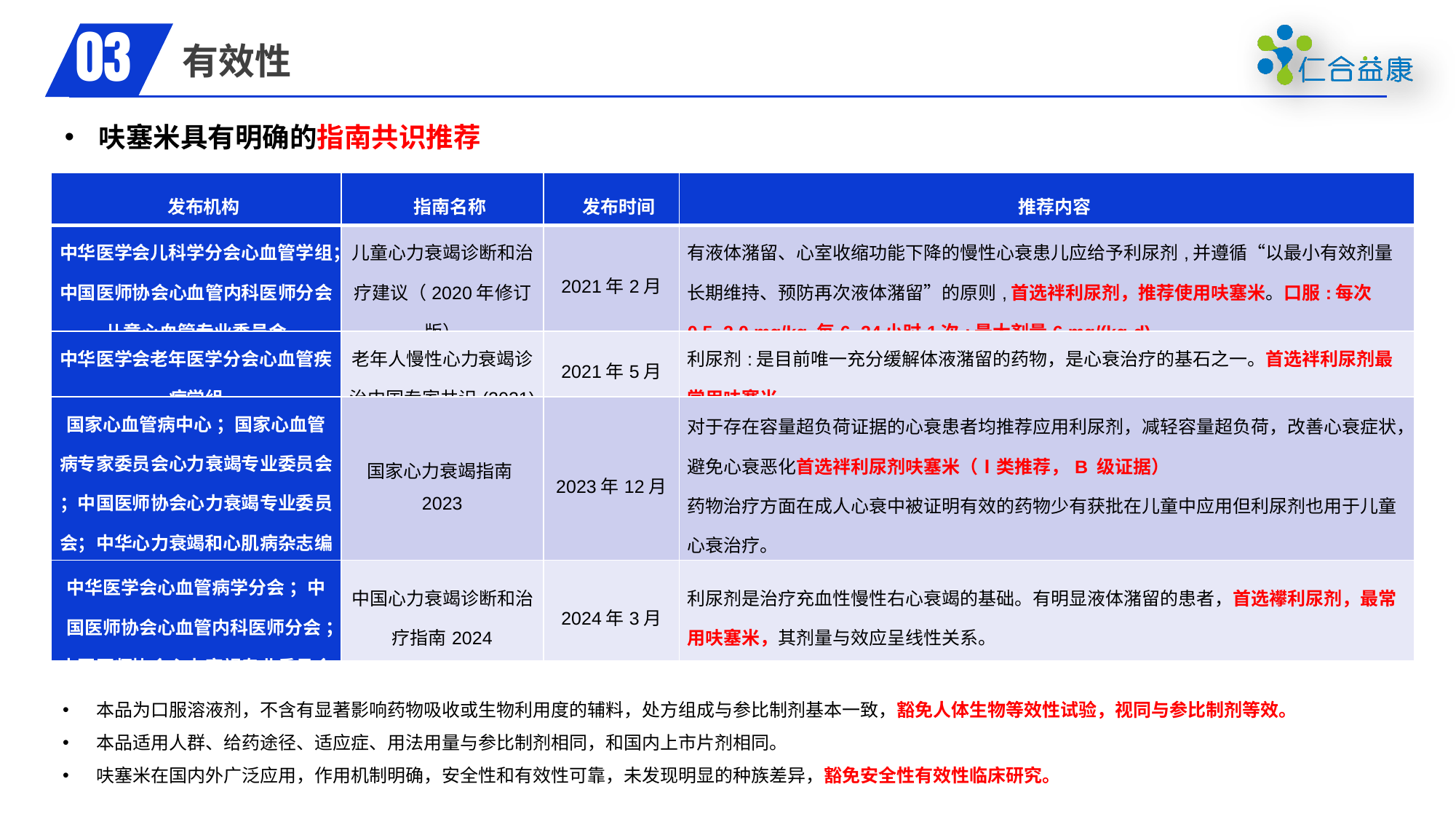

03

有效性
呋塞米具有明确的指南共识推荐
| 发布机构 | 指南名称 | 发布时间 | 推荐内容 |
| --- | --- | --- | --- |
| 中华医学会儿科学分会心血管学组；中国医师协会心血管内科医师分会儿童心血管专业委员会 | 儿童心力衰竭诊断和治疗建议（2020年修订版） | 2021年2月 | 有液体潴留、心室收缩功能下降的慢性心衰患儿应给予利尿剂,并遵循“以最小有效剂量长期维持、预防再次液体潴留”的原则,首选袢利尿剂，推荐使用呋塞米。口服:每次0.5~2.0 mg/kg,每6~24小时1次;最大剂量6 mg/(kg·d) |
| 中华医学会老年医学分会心血管疾病学组 | 老年人慢性心力衰竭诊治中国专家共识(2021) | 2021年5月 | 利尿剂:是目前唯一充分缓解体液潴留的药物，是心衰治疗的基石之一。首选袢利尿剂最常用呋塞米。 |
| 国家心血管病中心 ；国家心血管病专家委员会心力衰竭专业委员会 ；中国医师协会心力衰竭专业委员会；中华心力衰竭和心肌病杂志编辑委员会 | 国家心力衰竭指南2023 | 2023年12月 | 对于存在容量超负荷证据的心衰患者均推荐应用利尿剂，减轻容量超负荷，改善心衰症状，避免心衰恶化首选袢利尿剂呋塞米（Ⅰ类推荐，B 级证据） 药物治疗方面在成人心衰中被证明有效的药物少有获批在儿童中应用但利尿剂也用于儿童心衰治疗。 |
| 中华医学会心血管病学分会 ；中国医师协会心血管内科医师分会 ；中国医师协会心力衰竭专业委员会 | 中国心力衰竭诊断和治疗指南2024 | 2024年3月 | 利尿剂是治疗充血性慢性右心衰竭的基础。有明显液体潴留的患者，首选襻利尿剂，最常用呋塞米，其剂量与效应呈线性关系。 |

本品为口服溶液剂，不含有显著影响药物吸收或生物利用度的辅料，处方组成与参比制剂基本⼀致，豁免人体生物等效性试验，视同与参比制剂等效。
本品适用人群、给药途径、适应症、用法用量与参比制剂相同，和国内上市片剂相同。
呋塞米在国内外广泛应用，作用机制明确，安全性和有效性可靠，未发现明显的种族差异，豁免安全性有效性临床研究。